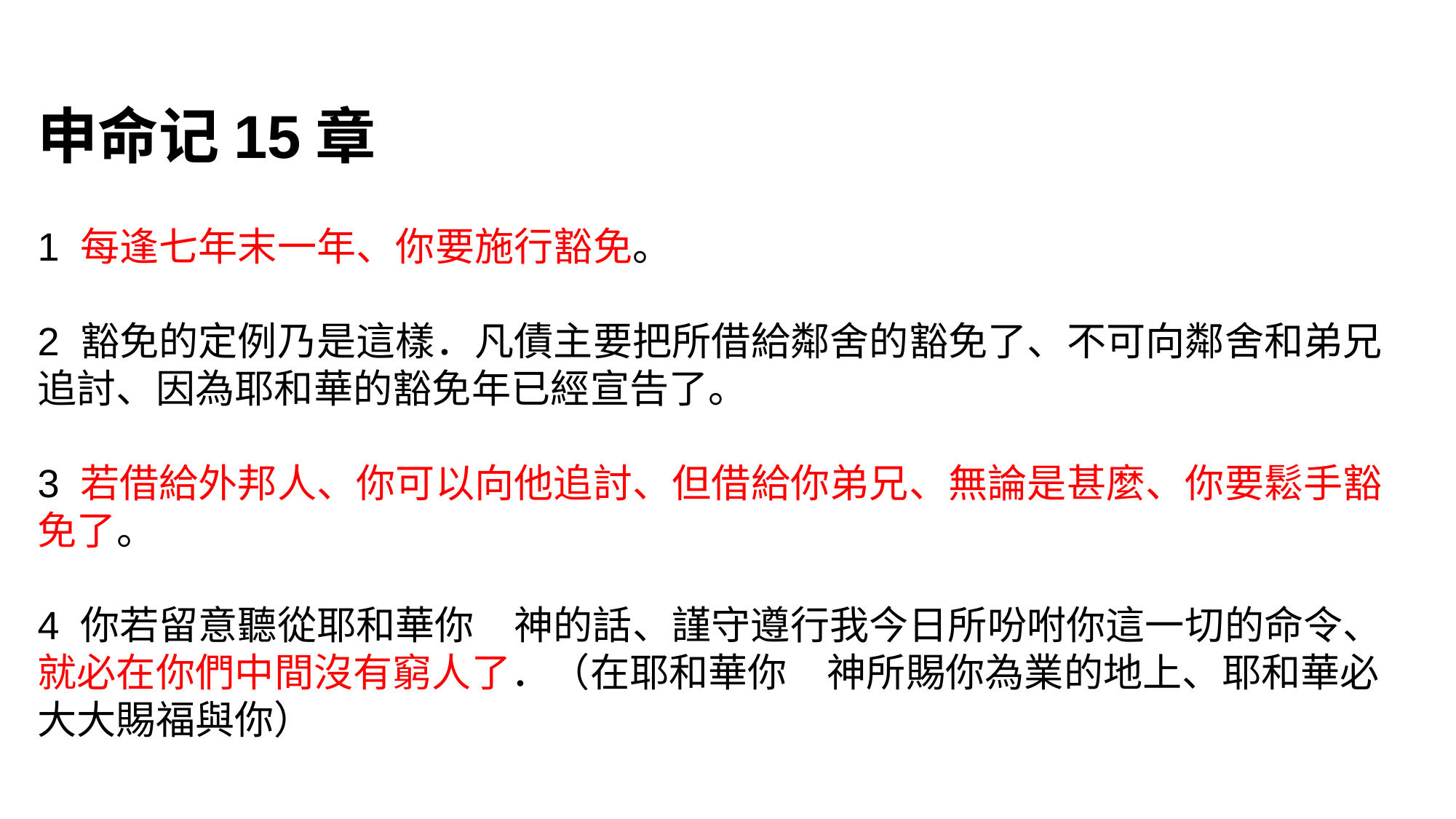

申命记15章

1 每逢七年末一年、你要施行豁免。
2 豁免的定例乃是這樣．凡債主要把所借給鄰舍的豁免了、不可向鄰舍和弟兄追討、因為耶和華的豁免年已經宣告了。
3 若借給外邦人、你可以向他追討、但借給你弟兄、無論是甚麼、你要鬆手豁免了。
4 你若留意聽從耶和華你　神的話、謹守遵行我今日所吩咐你這一切的命令、就必在你們中間沒有窮人了．（在耶和華你　神所賜你為業的地上、耶和華必大大賜福與你）